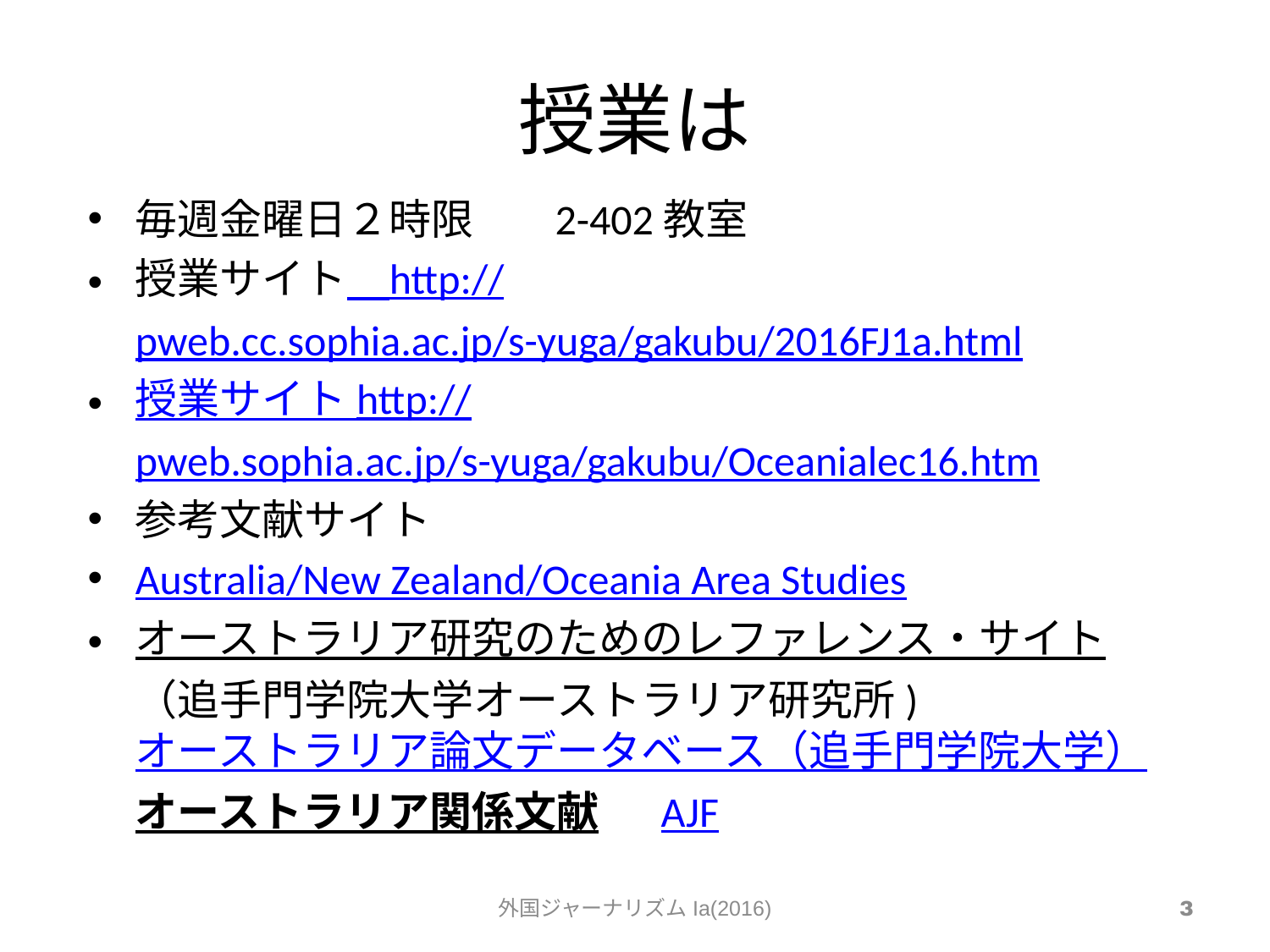

# 授業は
毎週金曜日２時限   　2-402教室
授業サイト　http://pweb.cc.sophia.ac.jp/s-yuga/gakubu/2016FJ1a.html
授業サイト http://pweb.sophia.ac.jp/s-yuga/gakubu/Oceanialec16.htm
参考文献サイト
Australia/New Zealand/Oceania Area Studies
オーストラリア研究のためのレファレンス・サイト（追手門学院大学オーストラリア研究所)
オーストラリア論文データベース（追手門学院大学）
オーストラリア関係文献 　AJF
外国ジャーナリズムIa(2016)
3